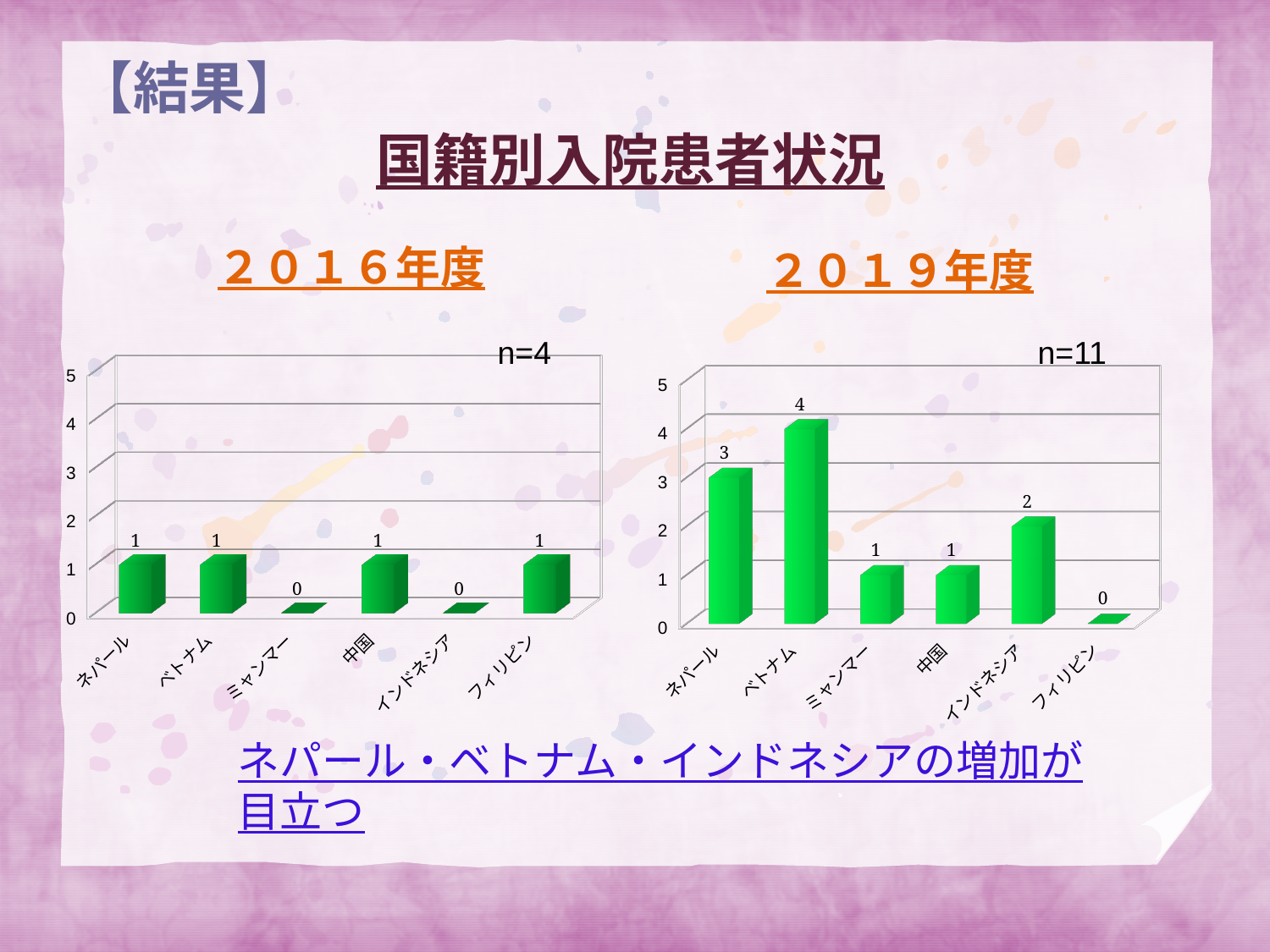

# 【結果】
国籍別入院患者状況
２０１６年度
２０１９年度
n=11
n=4

[unsupported chart]

[unsupported chart]

ネパール・ベトナム・インドネシアの増加が目立つ